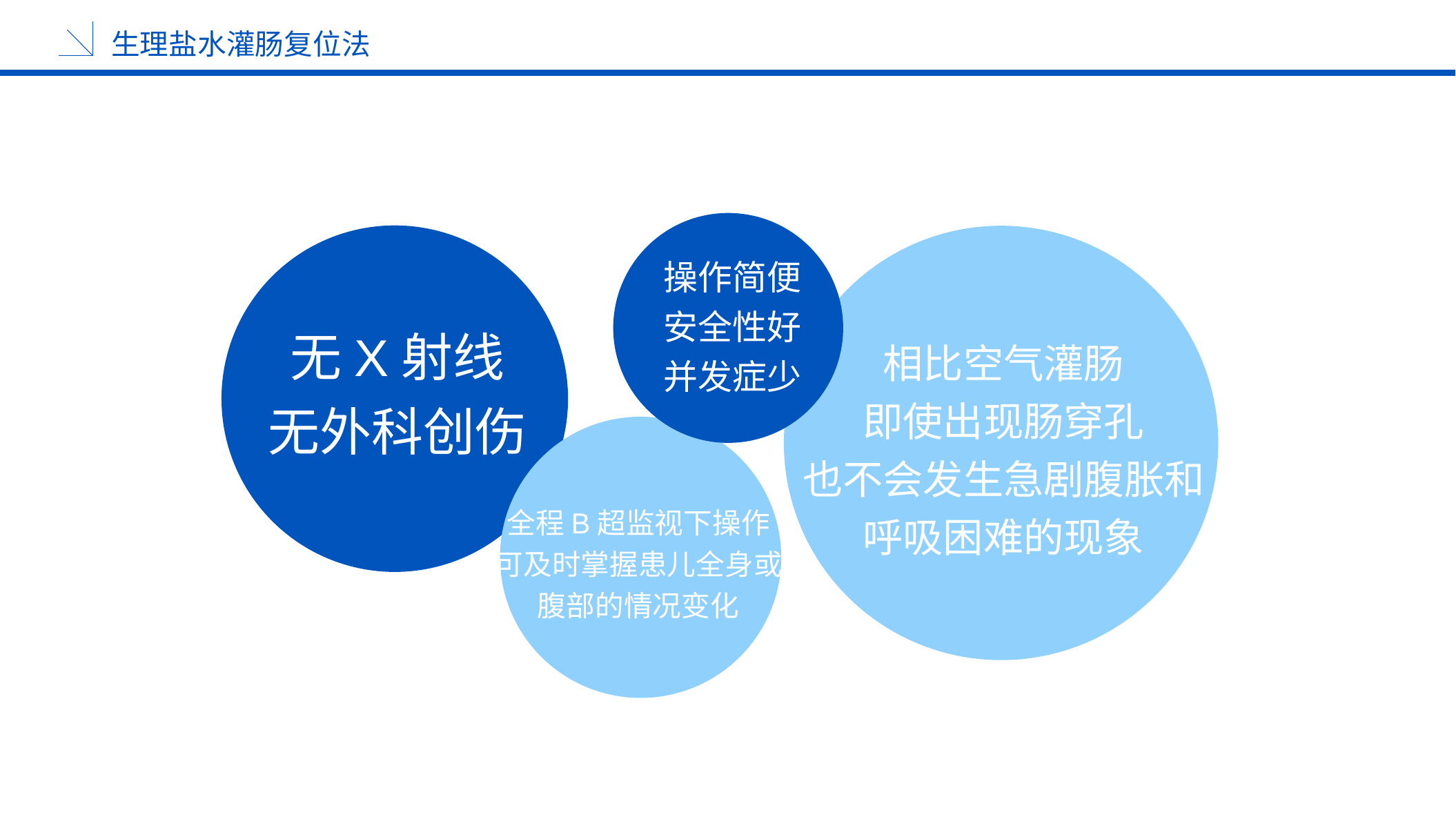

生理盐水灌肠复位法

操作简便
安全性好
并发症少

无X射线
无外科创伤

相比空气灌肠
即使出现肠穿孔
也不会发生急剧腹胀和
呼吸困难的现象

全程B超监视下操作
可及时掌握患儿全身或
腹部的情况变化